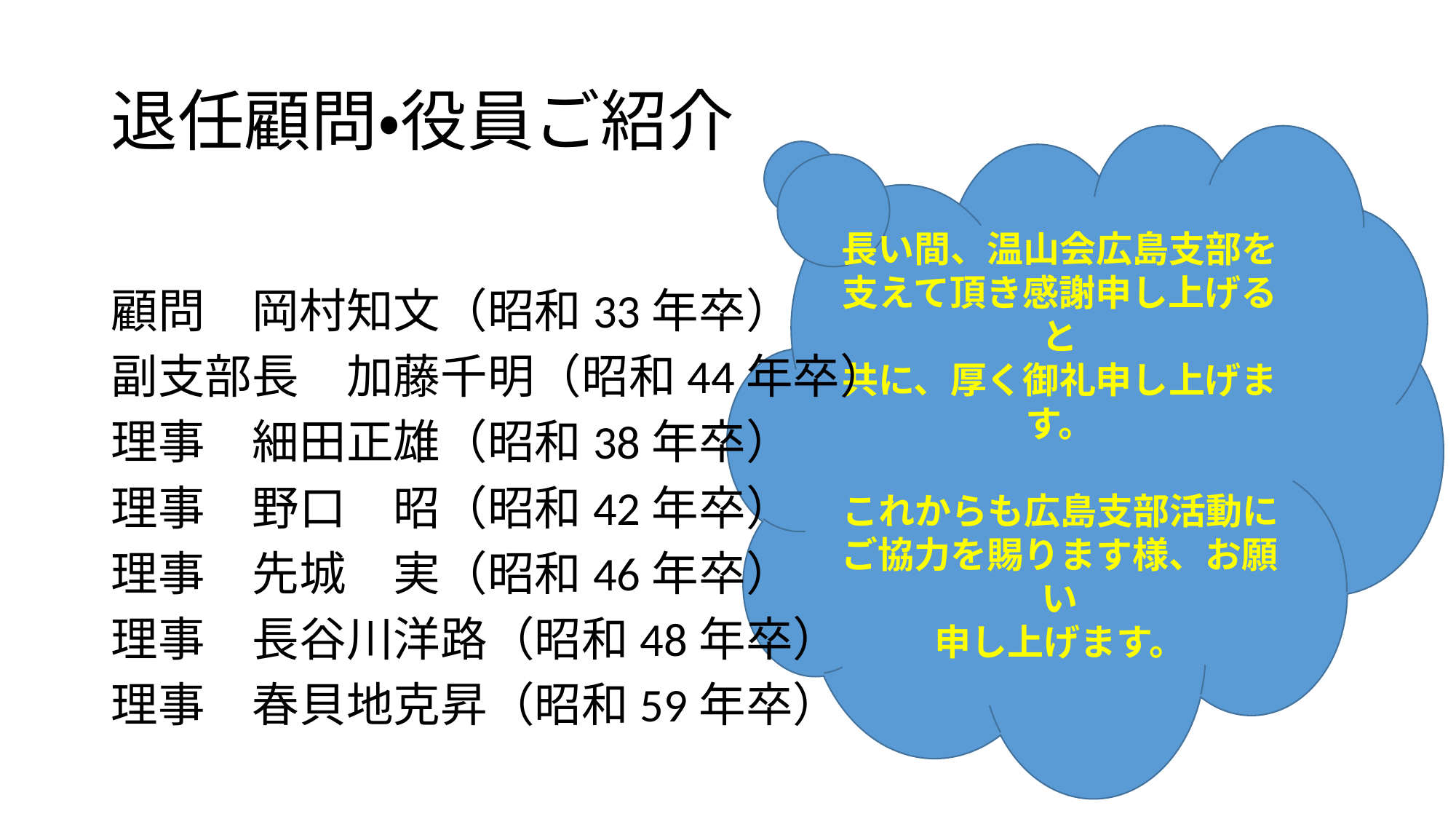

# 退任顧問・役員ご紹介
長い間、温山会広島支部を
支えて頂き感謝申し上げると
共に、厚く御礼申し上げます。

これからも広島支部活動にご協力を賜ります様、お願い
申し上げます。

顧問　岡村知文（昭和33年卒）
副支部長　加藤千明（昭和44年卒）
理事　細田正雄（昭和38年卒）
理事　野口　昭（昭和42年卒）
理事　先城　実（昭和46年卒）
理事　長谷川洋路（昭和48年卒）
理事　春貝地克昇（昭和59年卒）